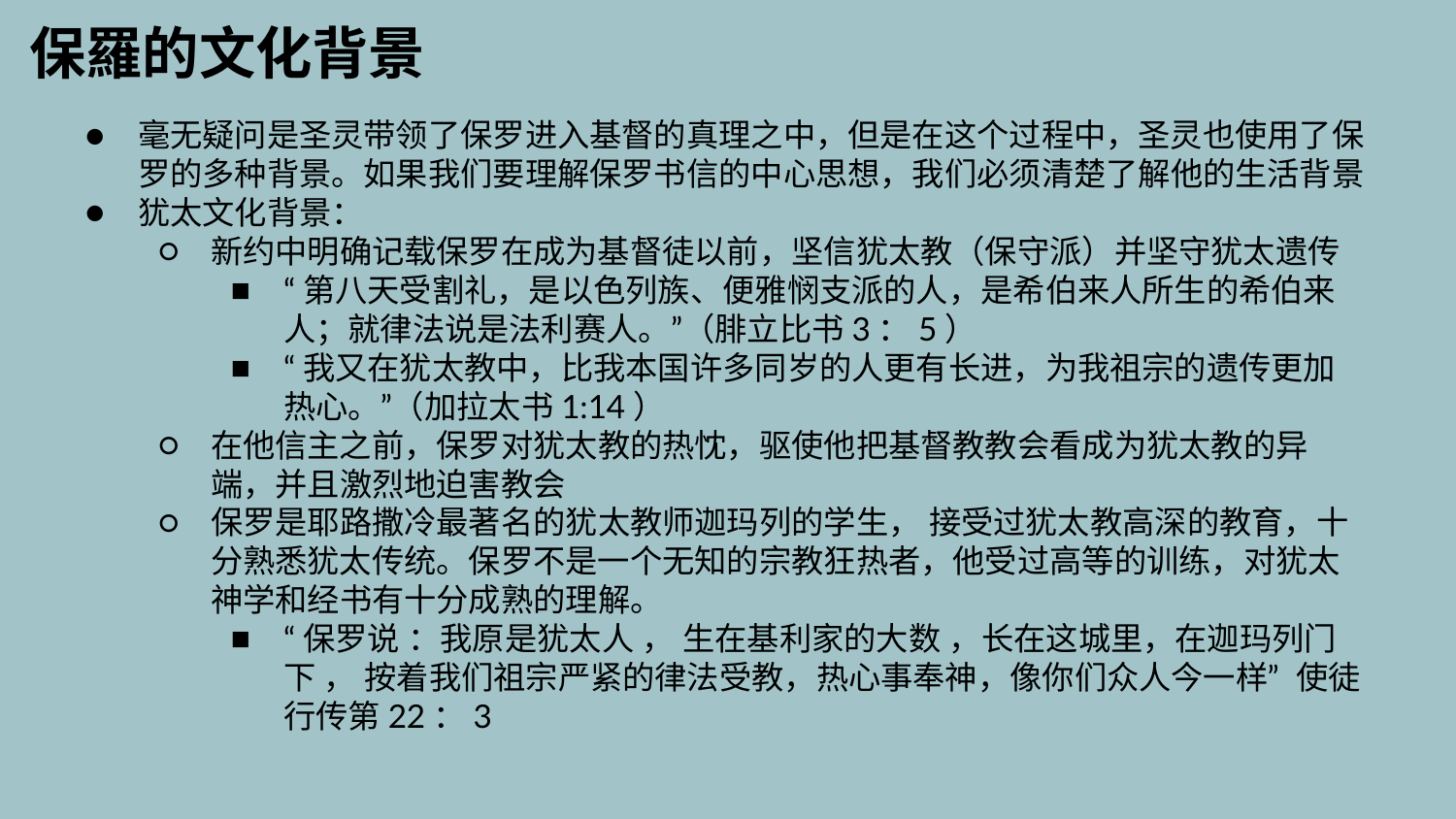

保羅的文化背景

毫无疑问是圣灵带领了保罗进入基督的真理之中，但是在这个过程中，圣灵也使用了保罗的多种背景。如果我们要理解保罗书信的中心思想，我们必须清楚了解他的生活背景
犹太文化背景：
新约中明确记载保罗在成为基督徒以前，​​坚信犹太教（保守派）并坚守​​犹太遗传​​
“第八天受割礼，是以色列族、便雅悯支派的人，是希伯来人所生的希伯来人；就律法说是法利赛人。”（腓立比书3：5）
“我又在犹太教中，比我本国许多同岁的人更有长进，为我祖宗的遗传更加热心。”（加拉太书1:14）
在他信主之前，保罗对犹太教的热忱，驱使他把基督教教会看成为犹太教的异端，并且激烈地迫害教会
保罗是耶路撒冷最著名的犹太教师迦玛列的学生， 接受过犹太教高深的教育，十分熟悉犹太传统。保罗不是一个无知的宗教狂热者，他受过高等的训练，对犹太神学和经书有十分成熟的理解。
“保罗说 ：我原是犹太人 ， 生在基利家的大数 ，长在这城里，在迦玛列门下 ， 按着我们祖宗严紧的律法受教，热心事奉神，像你们众人今一样”  使徒行传第22：3